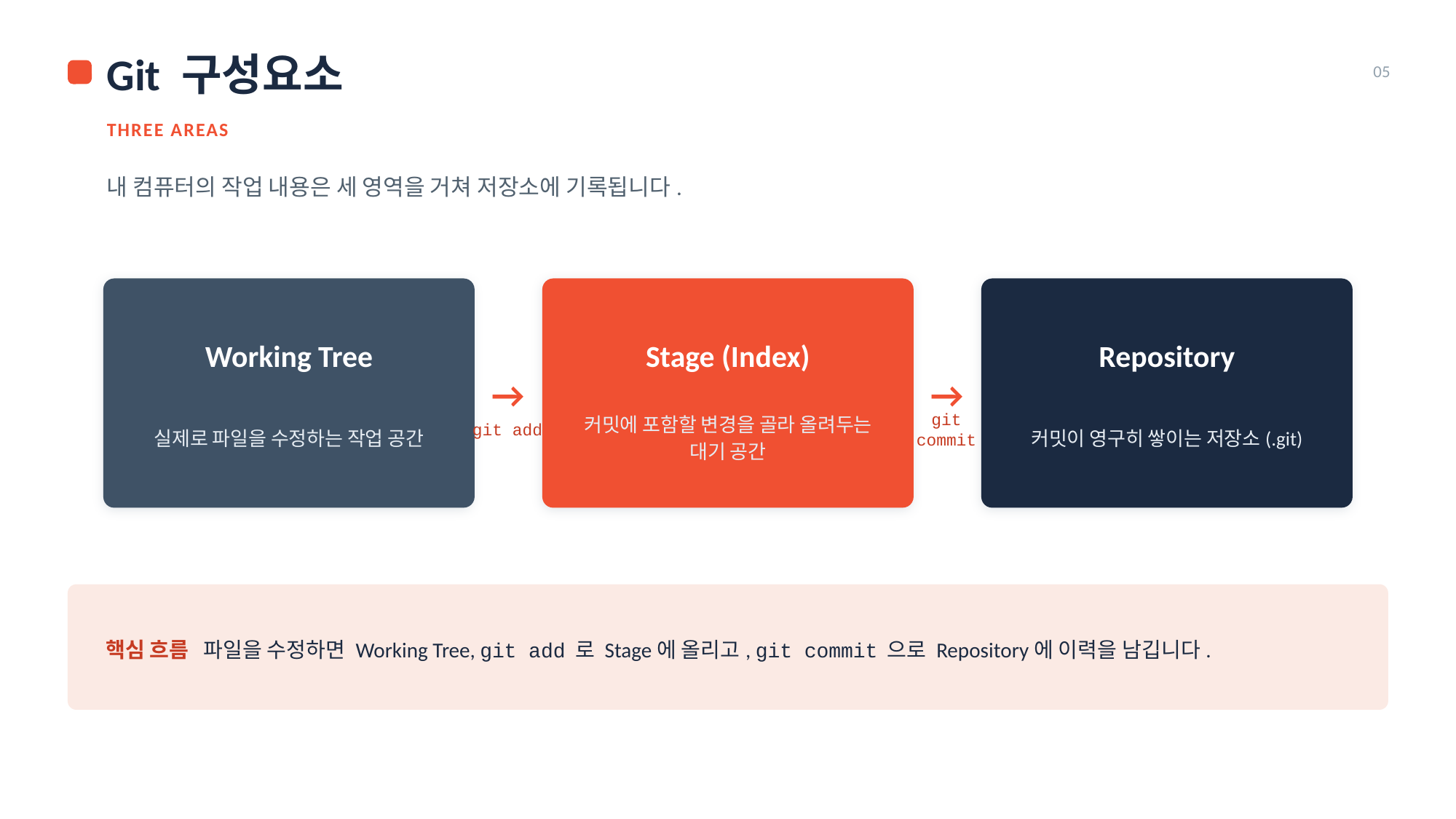

Git 구성요소
05

THREE AREAS
내 컴퓨터의 작업 내용은 세 영역을 거쳐 저장소에 기록됩니다.

Working Tree
Stage (Index)
Repository
→
→
실제로 파일을 수정하는 작업 공간
커밋에 포함할 변경을 골라 올려두는 대기 공간
커밋이 영구히 쌓이는 저장소(.git)
git add
git commit

핵심 흐름   파일을 수정하면 Working Tree, git add 로 Stage에 올리고, git commit 으로 Repository에 이력을 남깁니다.